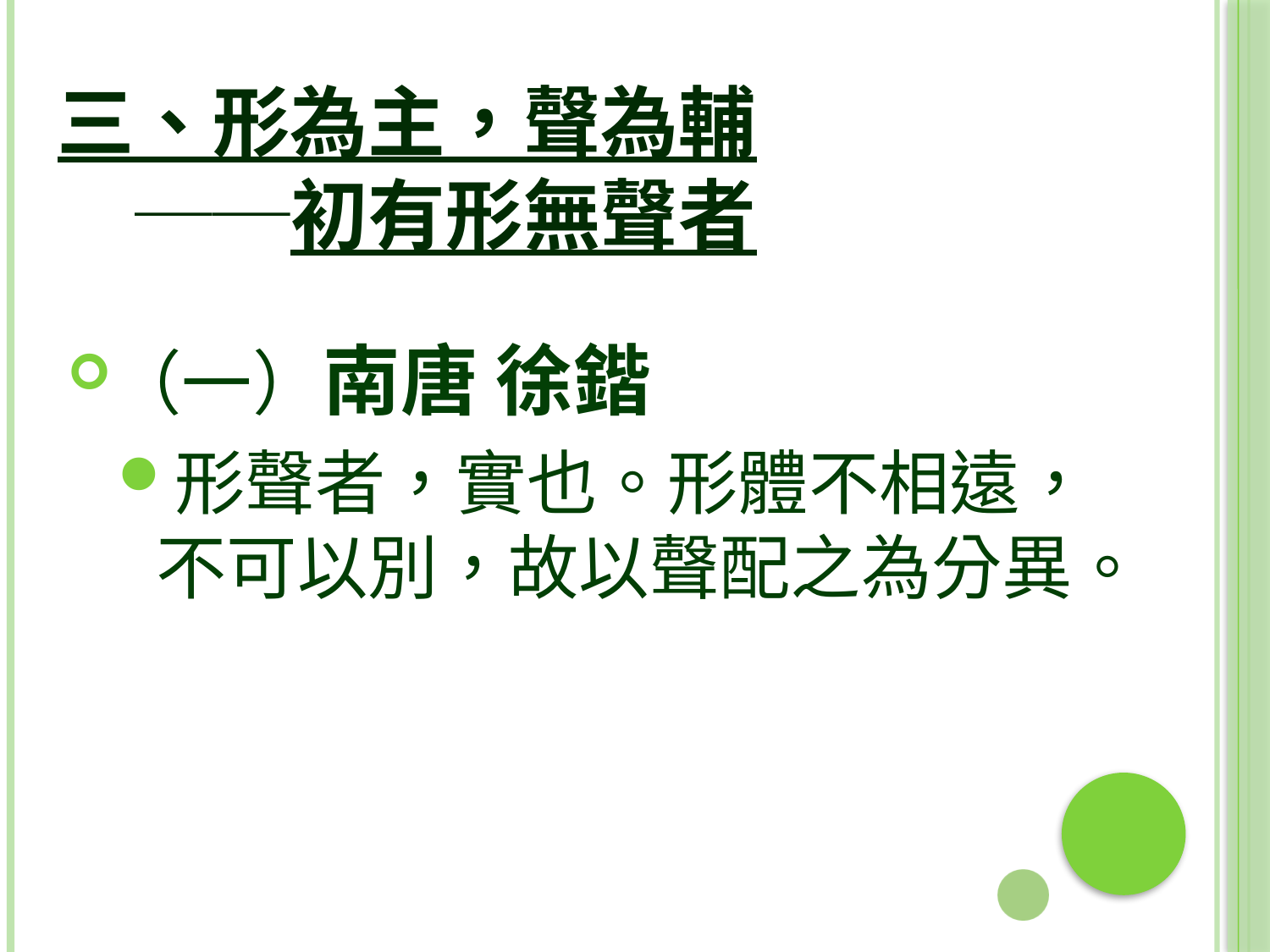

# 三、形為主，聲為輔 　──初有形無聲者
（一）南唐 徐鍇
形聲者，實也。形體不相遠，　不可以別，故以聲配之為分異。